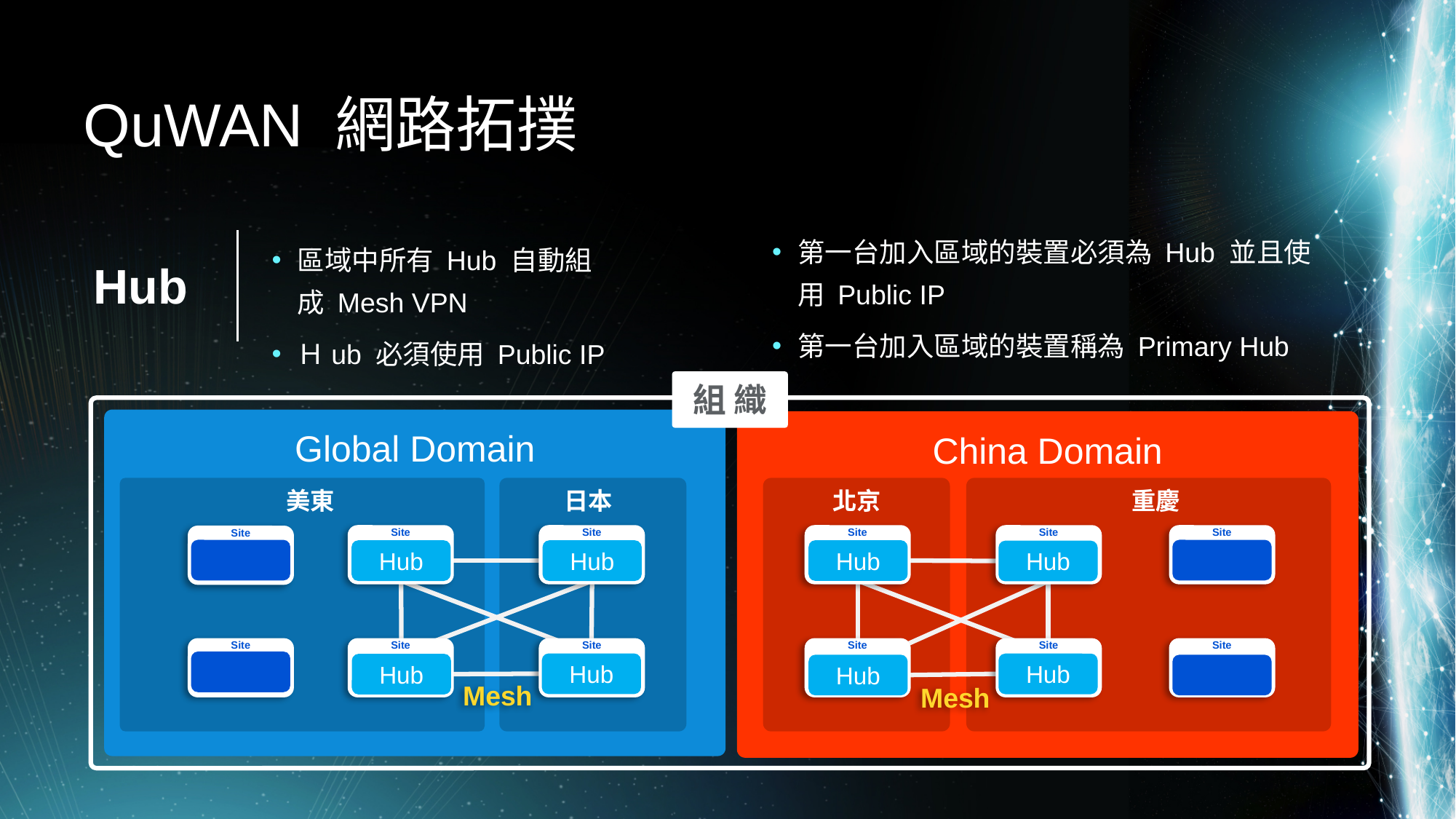

# QuWAN 網路拓撲
第一台加入區域的裝置必須為 Hub 並且使用 Public IP
第一台加入區域的裝置稱為 Primary Hub
區域中所有 Hub 自動組成 Mesh VPN
Ｈub 必須使用 Public IP

Hub

組 織

Global Domain
China Domain

美東
日本
北京
重慶
Site

Site

Site

Site

Site

Site

Hub
Hub
Hub
Hub
Site

Site

Site

Site

Site

Site

Hub
Hub
Hub
Hub

Mesh
Mesh